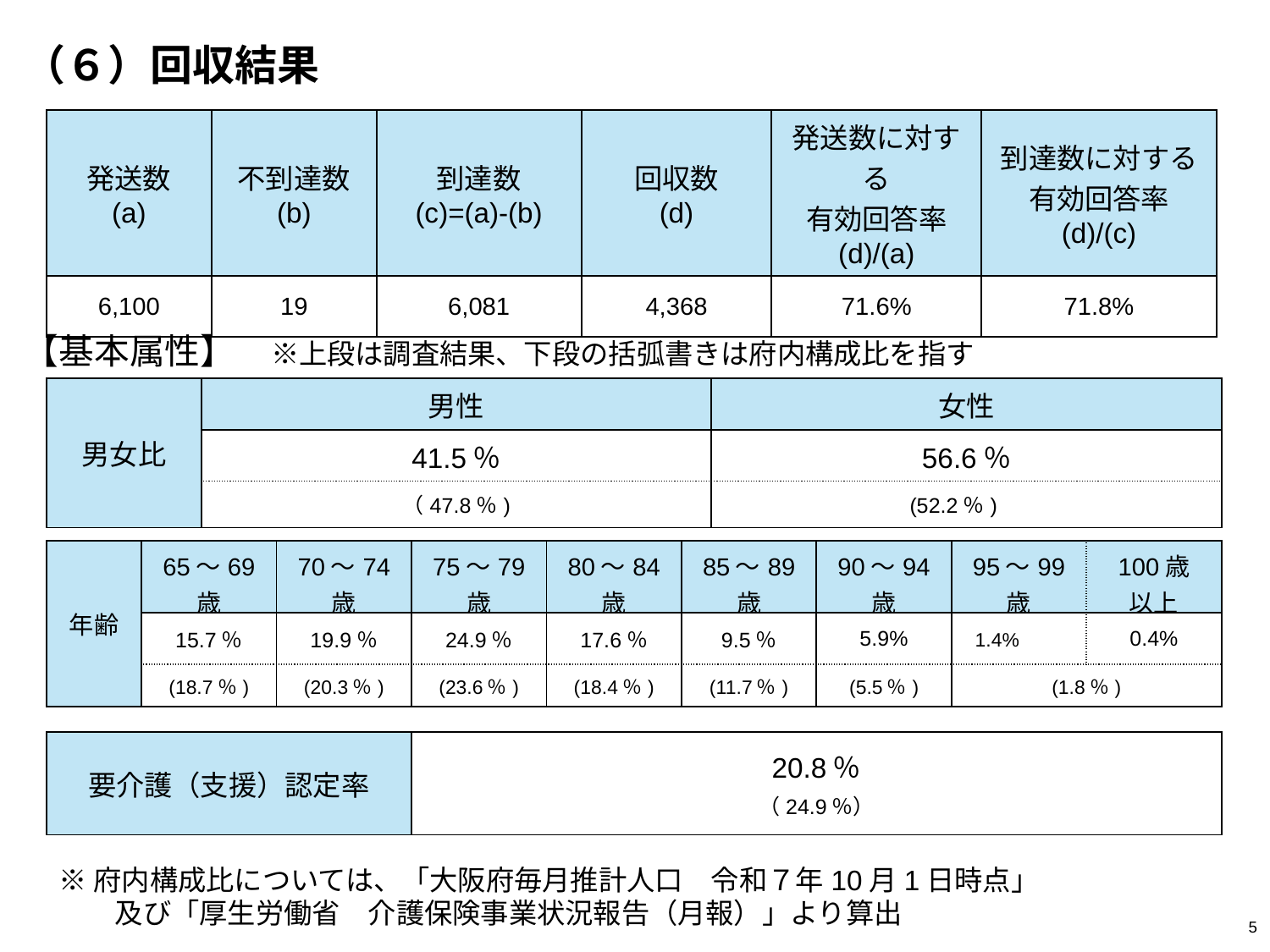

（６）回収結果
| 発送数 (a) | 不到達数 (b) | 到達数 (c)=(a)-(b) | 回収数 (d) | 発送数に対する 有効回答率 (d)/(a) | 到達数に対する 有効回答率 (d)/(c) |
| --- | --- | --- | --- | --- | --- |
| 6,100 | 19 | 6,081 | 4,368 | 71.6% | 71.8% |
【基本属性】　※上段は調査結果、下段の括弧書きは府内構成比を指す
| 男女比 | 男性 | 女性 |
| --- | --- | --- |
|  | 41.5％ | 56.6％ |
|  | （47.8％) | (52.2％) |
| 年齢 | 65～69 歳 | 70～74 歳 | 75～79 歳 | 80～84 歳 | 85～89 歳 | 90～94 歳 | 95～99 歳 | 100歳 以上 |
| --- | --- | --- | --- | --- | --- | --- | --- | --- |
|  | 15.7％ | 19.9％ | 24.9％ | 17.6％ | 9.5％ | 5.9% | 1.4% | 0.4% |
|  | (18.7％) | (20.3％) | (23.6％) | (18.4％) | (11.7％) | (5.5％) | (1.8％) |  |
| 要介護（支援）認定率 | 20.8％ （24.9％） |
| --- | --- |
※府内構成比については、「大阪府毎月推計人口　令和７年10月1日時点」
　　及び「厚生労働省　介護保険事業状況報告（月報）」より算出
5